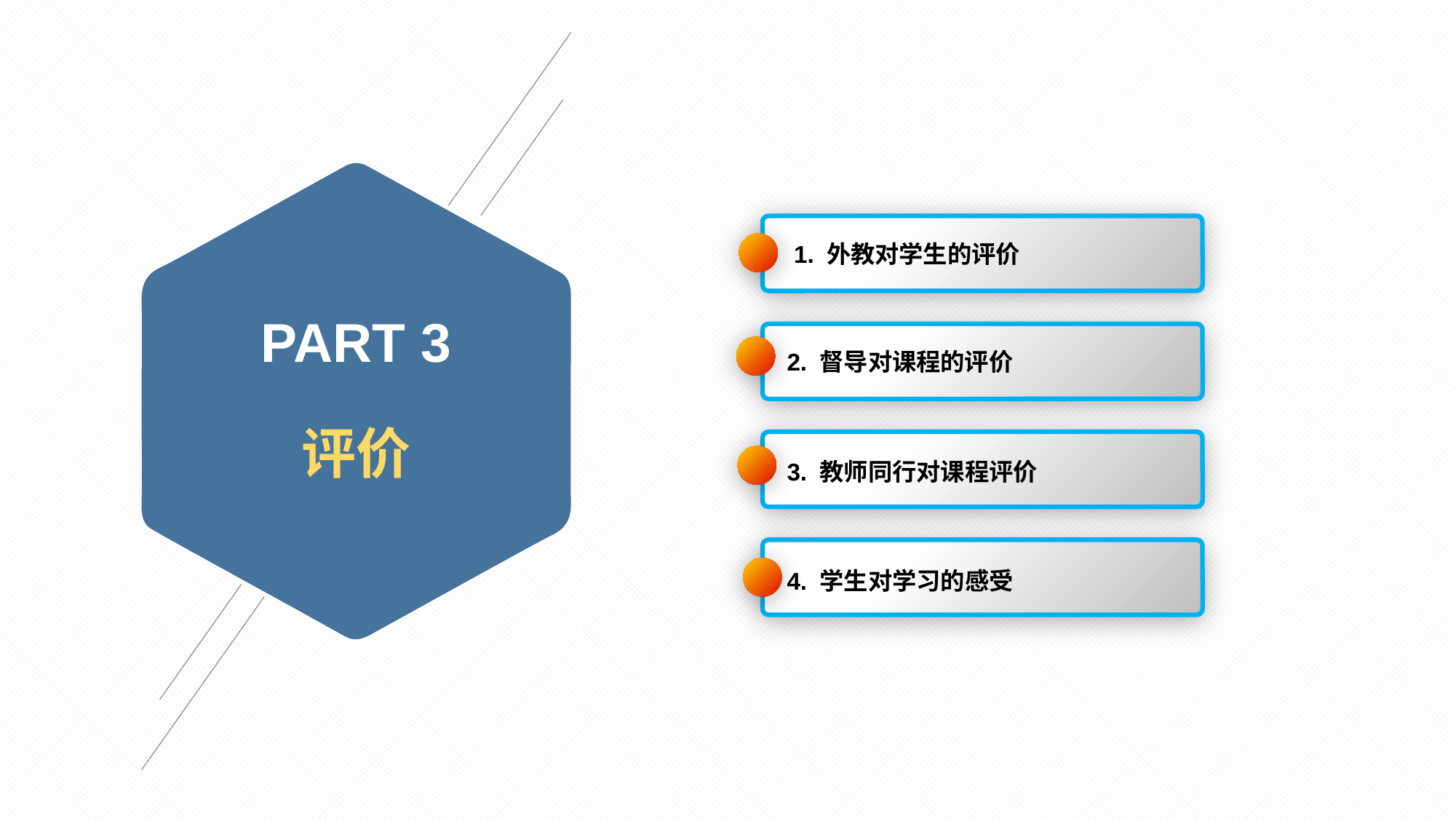

1. 外教对学生的评价

2. 督导对课程的评价

3. 教师同行对课程评价

4. 学生对学习的感受